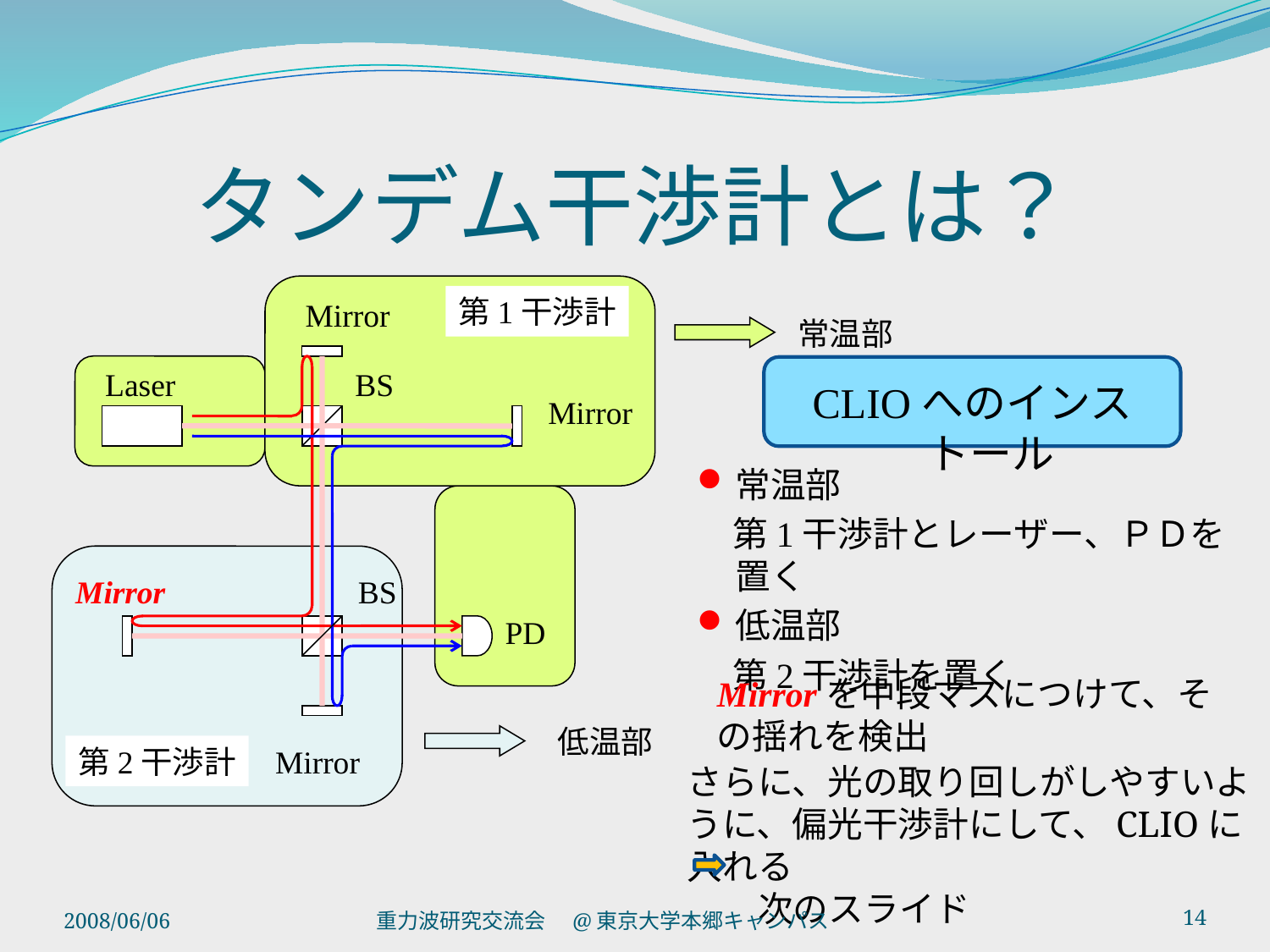

# タンデム干渉計とは？

第1干渉計
Mirror
常温部

Laser
BS

CLIOへのインストール
Mirror

常温部
　第1干渉計とレーザー、ＰＤを置く
低温部
　第2干渉計を置く

Mirror
BS

PD

Mirrorを中段マスにつけて、その揺れを検出

低温部

第2干渉計
Mirror
さらに、光の取り回しがしやすいように、偏光干渉計にして、CLIOに入れる
　　次のスライド

2008/06/06
重力波研究交流会　@東京大学本郷キャンパス
14